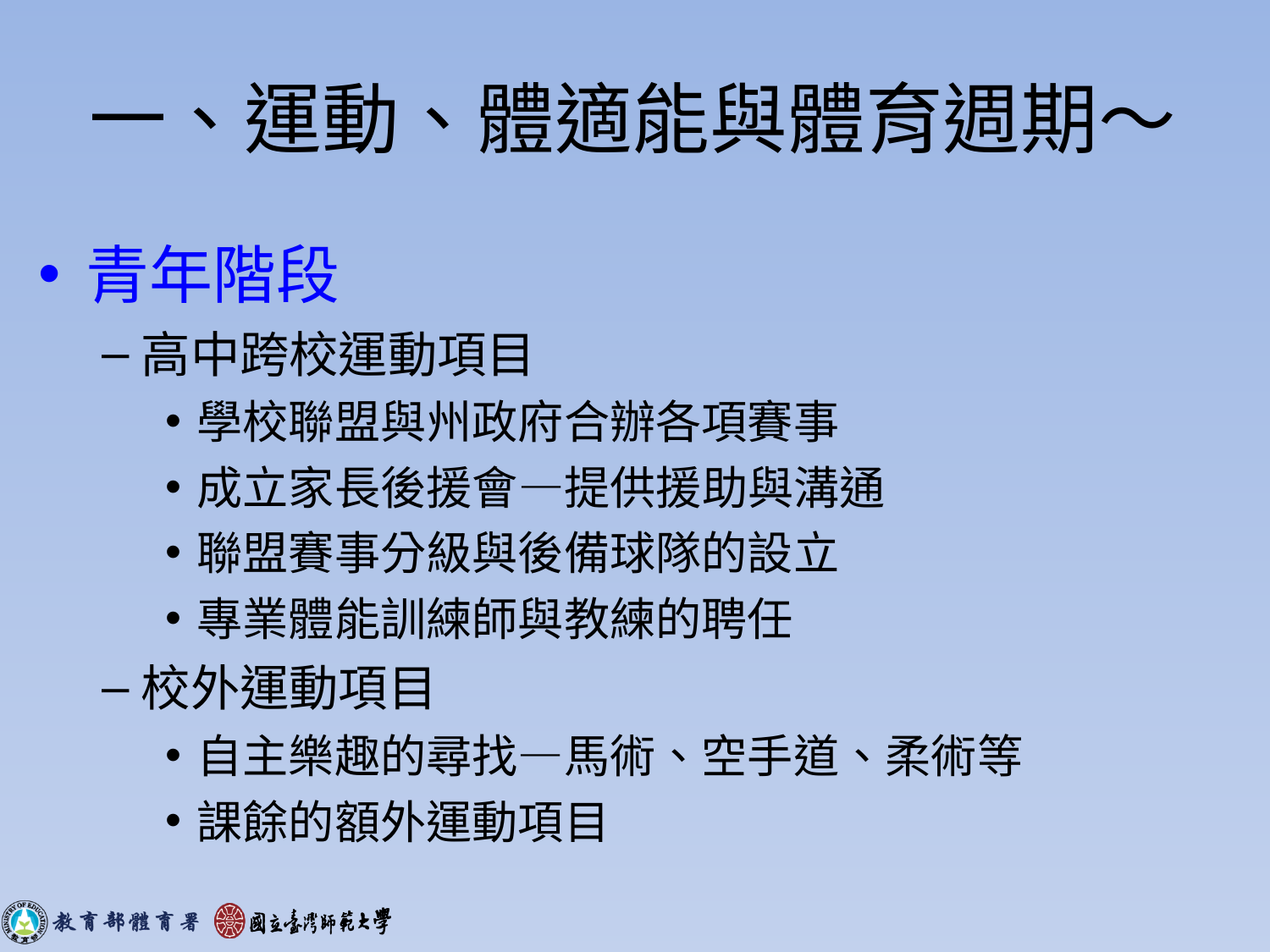

# 一、運動、體適能與體育週期～
青年階段
高中跨校運動項目
學校聯盟與州政府合辦各項賽事
成立家長後援會—提供援助與溝通
聯盟賽事分級與後備球隊的設立
專業體能訓練師與教練的聘任
校外運動項目
自主樂趣的尋找—馬術、空手道、柔術等
課餘的額外運動項目